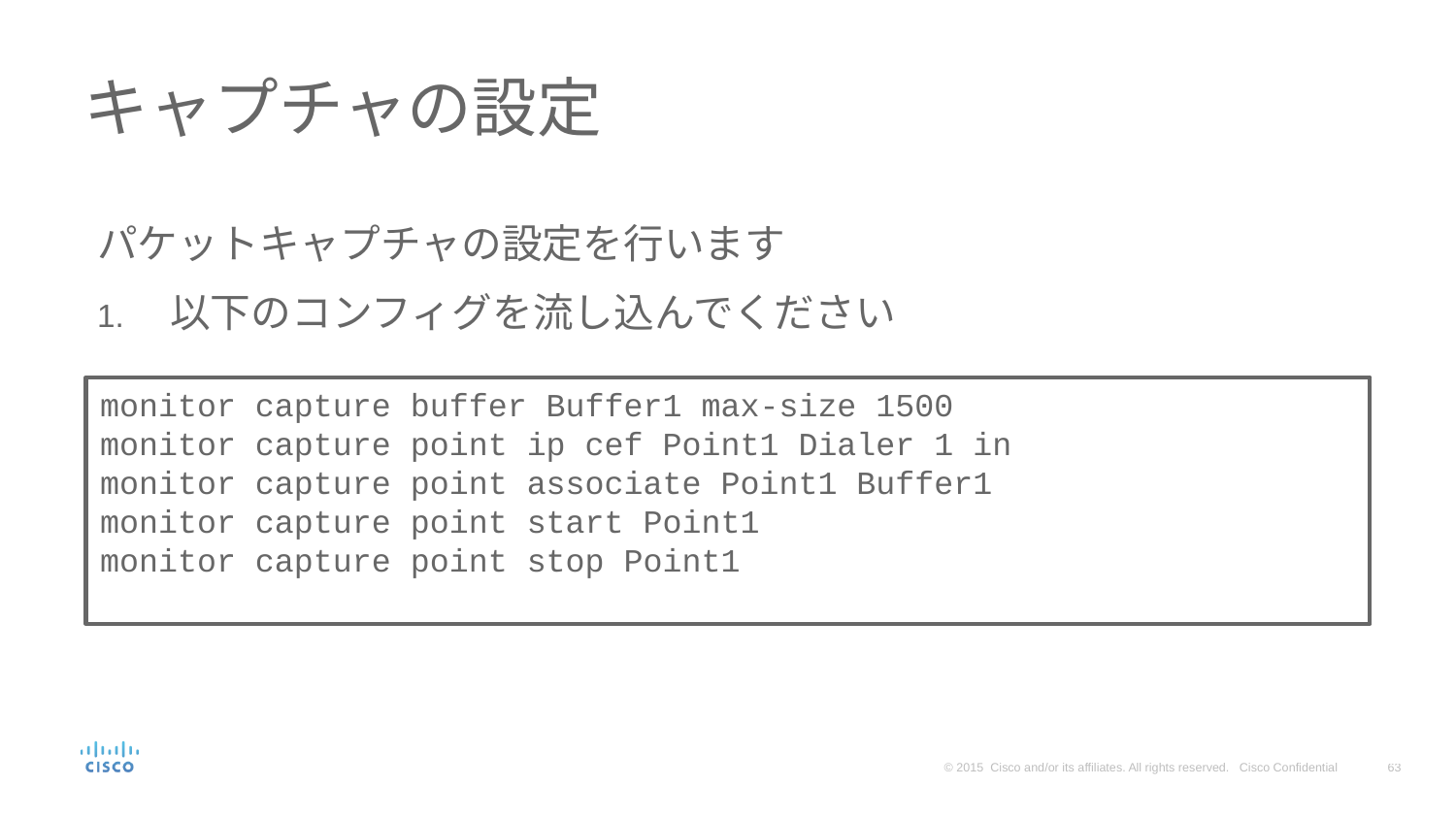

# キャプチャの設定
パケットキャプチャの設定を行います
以下のコンフィグを流し込んでください
monitor capture buffer Buffer1 max-size 1500
monitor capture point ip cef Point1 Dialer 1 in
monitor capture point associate Point1 Buffer1
monitor capture point start Point1
monitor capture point stop Point1